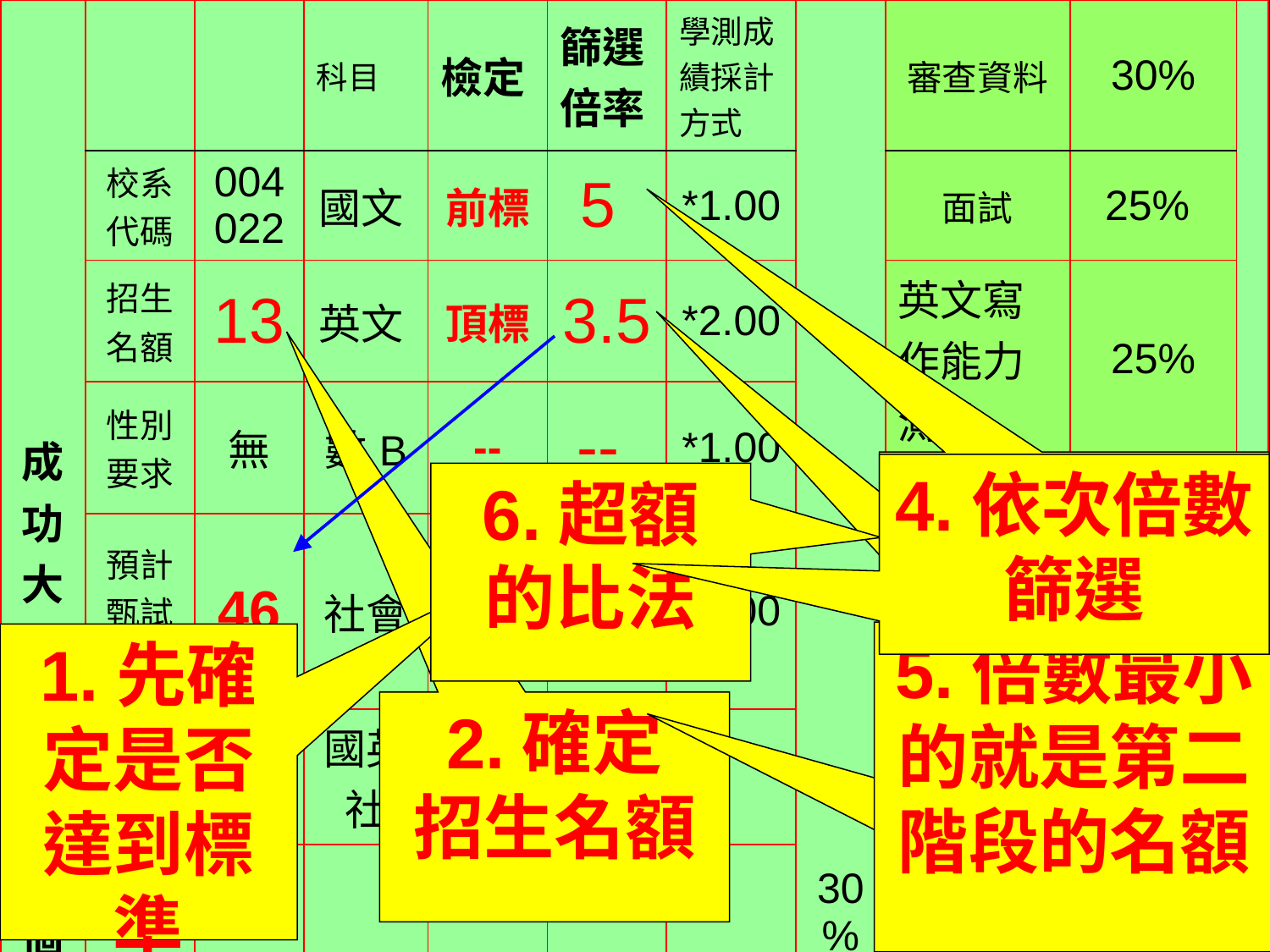

| 成 功 大 學 外 文 系 個 人 申 請 第 一 階 段 |  |  | 科目 | 檢定 | 篩選倍率 | 學測成績採計方式 | 30 % | 審查資料 | 30% |  |
| --- | --- | --- | --- | --- | --- | --- | --- | --- | --- | --- |
|  | 校系 代碼 | 004 022 | 國文 | 前標 | 5 | \*1.00 |  | 面試 | 25% |  |
|  | 招生 名額 | 13 | 英文 | 頂標 | 3.5 | \*2.00 |  | 英文寫作能力測驗 | 25% |  |
|  | 性別 要求 | 無 | 數B | -- | -- | \*1.00 |  |  |  |  |
|  |  |  |  |  |  |  |  | 同級分超額篩選方式 |  |  |
|  | 預計 甄試 人數 | 46 | 社會 | 均標 | 6 | \*1.00 |  |  |  |  |
|  |  |  |  |  |  |  |  | 一、學測國文、英文、數B、社會之級分總和　二、學測英文級分　三、學測國文級分。四、學測社會級分。 |  |  |
|  | 原 住民 | 無 | 國英 社 | -- | 8 |  |  |  |  |  |
|  | 指定 項目 甄試 費 | 1500 | 英聽 | A |  |  |  |  |  |  |

4.依次倍數篩選
4.依次倍數篩選
6.超額
的比法
5.倍數最小的就是第二階段的名額
1.先確定是否達到標準
2.確定
招生名額
3.先尋找倍數最大的